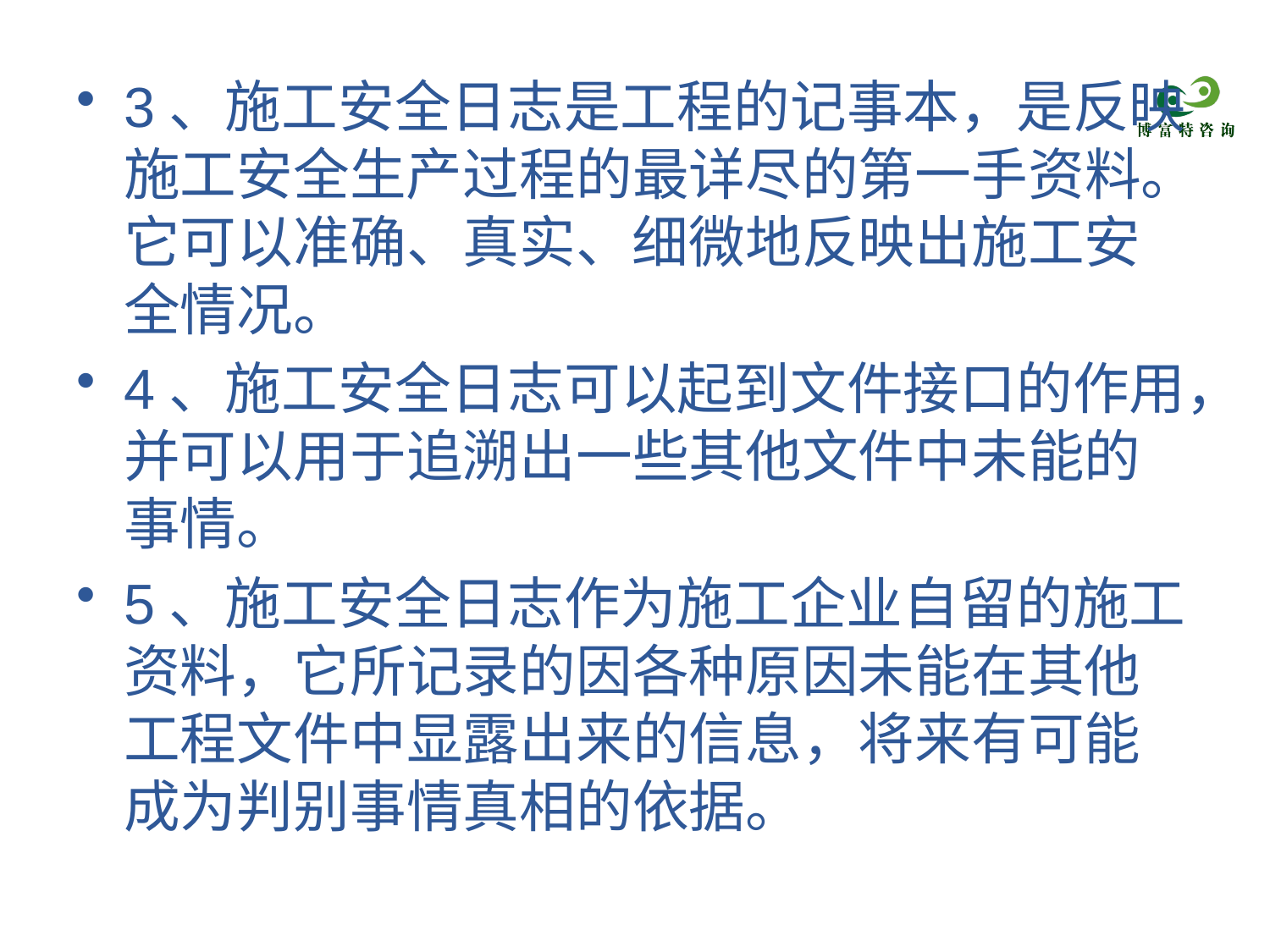

3、施工安全日志是工程的记事本，是反映施工安全生产过程的最详尽的第一手资料。它可以准确、真实、细微地反映出施工安全情况。
4、施工安全日志可以起到文件接口的作用，并可以用于追溯出一些其他文件中未能的事情。
5、施工安全日志作为施工企业自留的施工资料，它所记录的因各种原因未能在其他工程文件中显露出来的信息，将来有可能成为判别事情真相的依据。